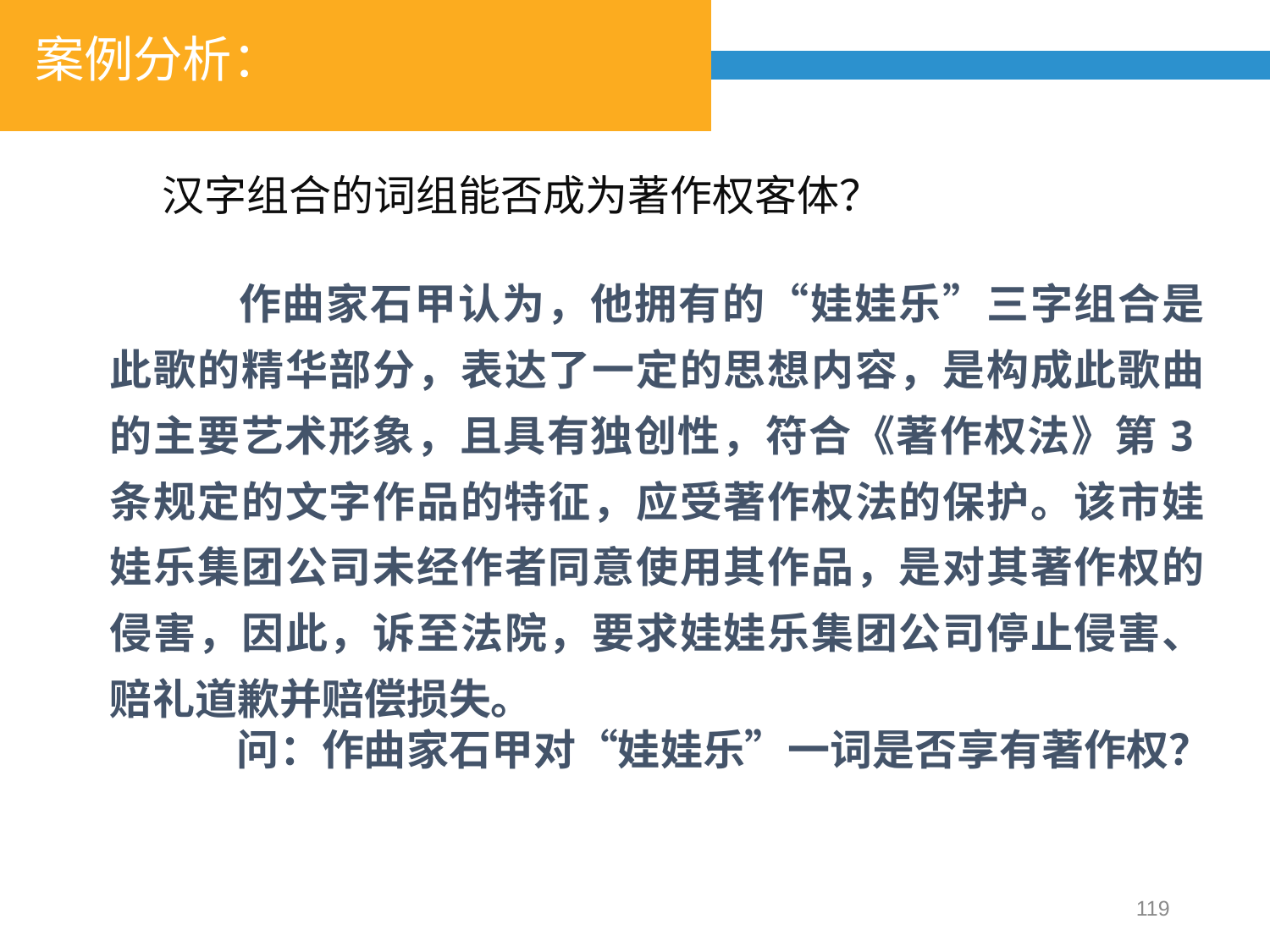

案例分析：
	汉字组合的词组能否成为著作权客体？
	作曲家石甲认为，他拥有的“娃娃乐”三字组合是此歌的精华部分，表达了一定的思想内容，是构成此歌曲的主要艺术形象，且具有独创性，符合《著作权法》第3条规定的文字作品的特征，应受著作权法的保护。该市娃娃乐集团公司未经作者同意使用其作品，是对其著作权的侵害，因此，诉至法院，要求娃娃乐集团公司停止侵害、赔礼道歉并赔偿损失。
	问：作曲家石甲对“娃娃乐”一词是否享有著作权？
119